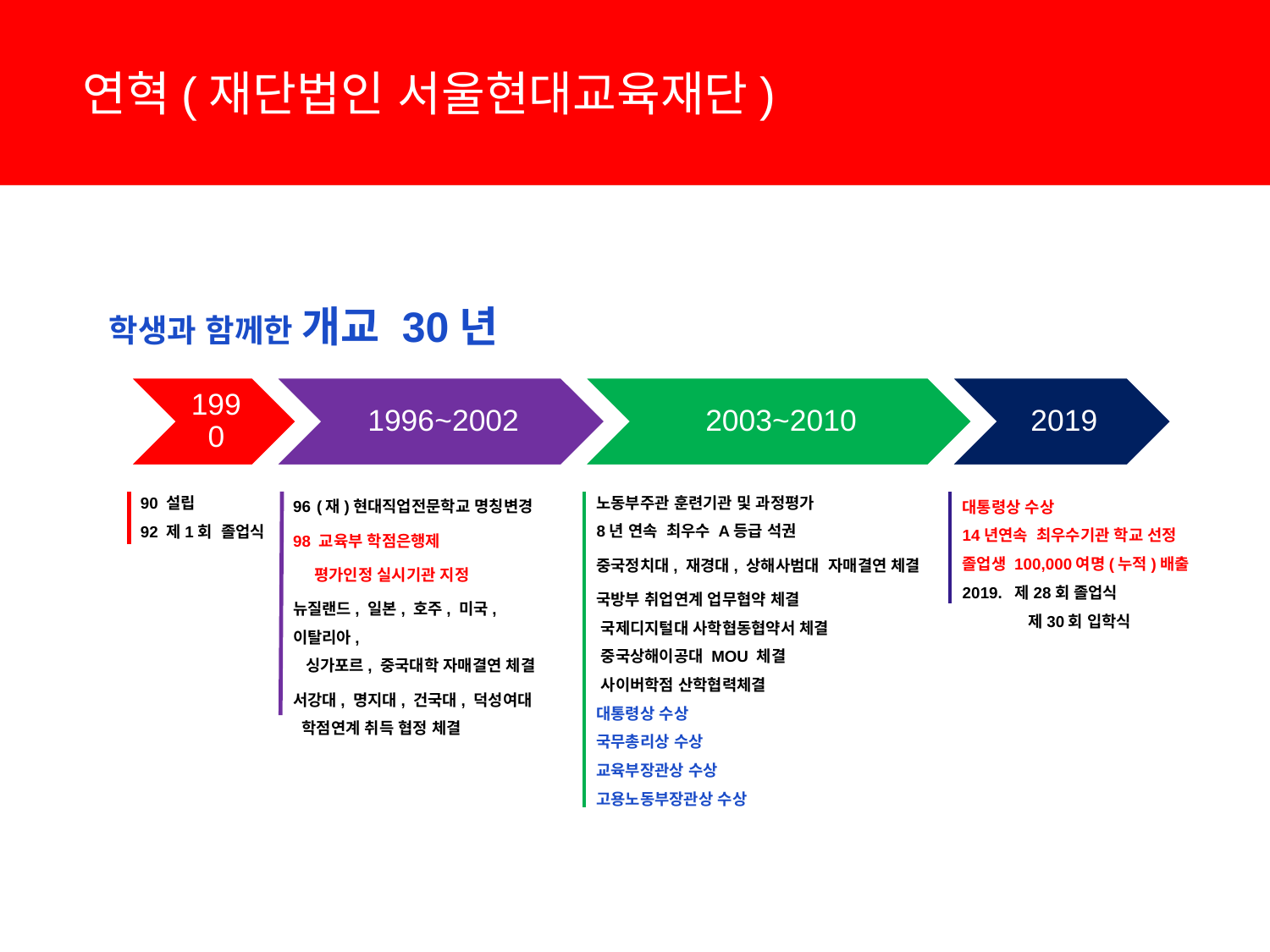

# 연혁(재단법인 서울현대교육재단)
학생과 함께한 개교 30년
1990
1996~2002
2003~2010
2019
노동부주관 훈련기관 및 과정평가
8년 연속  최우수 A등급 석권
중국정치대, 재경대, 상해사범대  자매결연 체결
국방부 취업연계 업무협약 체결
 국제디지털대 사학협동협약서 체결
 중국상해이공대 MOU 체결
 사이버학점 산학협력체결
대통령상 수상
국무총리상 수상
교육부장관상 수상
고용노동부장관상 수상
(재)현대직업전문학교 명칭변경
98 교육부 학점은행제
    평가인정 실시기관 지정
뉴질랜드, 일본, 호주, 미국, 이탈리아,
  싱가포르, 중국대학 자매결연 체결
서강대, 명지대, 건국대, 덕성여대
  학점연계 취득 협정 체결

대통령상 수상
14년연속  최우수기관 학교 선정
졸업생 100,000여명(누적)배출
2019.  제28회 졸업식
              제30회 입학식
90 설립
92 제1회  졸업식